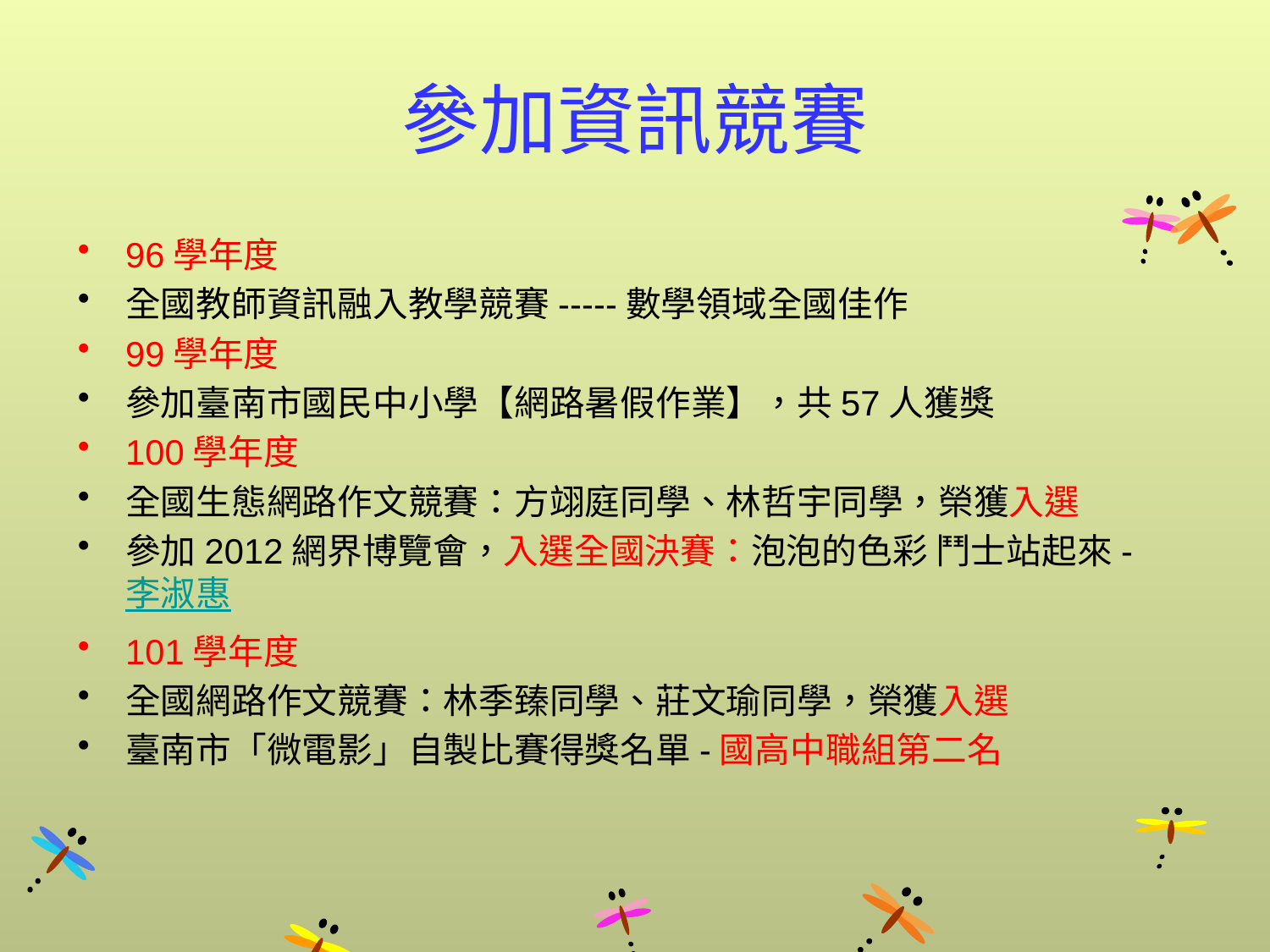

# 參加資訊競賽
96學年度
全國教師資訊融入教學競賽-----數學領域全國佳作
99學年度
參加臺南市國民中小學【網路暑假作業】，共57人獲獎
100學年度
全國生態網路作文競賽：方翊庭同學、林哲宇同學，榮獲入選
參加2012網界博覽會，入選全國決賽：泡泡的色彩 鬥士站起來-李淑惠
101學年度
全國網路作文競賽：林季臻同學、莊文瑜同學，榮獲入選
臺南市「微電影」自製比賽得獎名單-國高中職組第二名